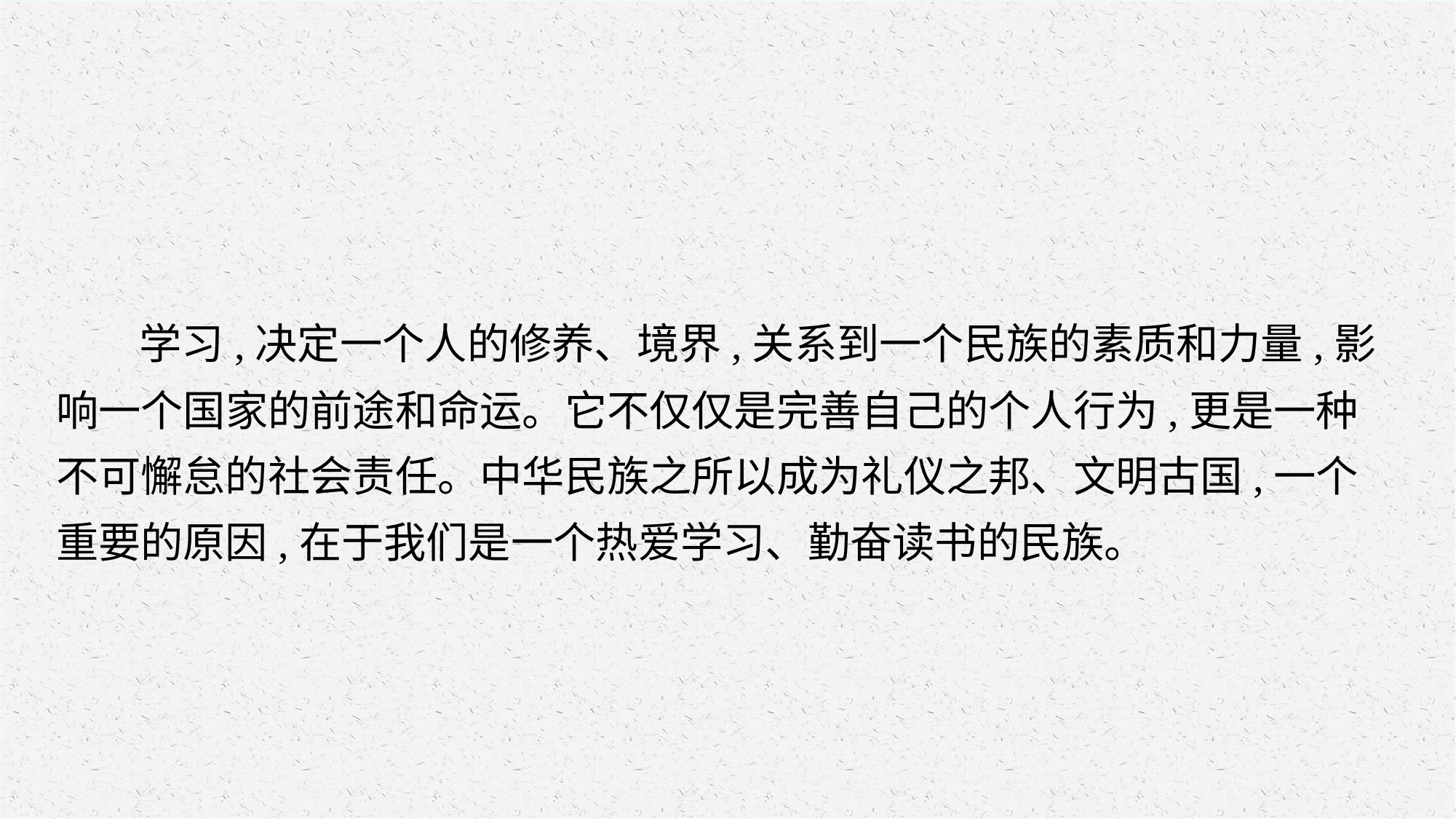

学习,决定一个人的修养、境界,关系到一个民族的素质和力量,影响一个国家的前途和命运。它不仅仅是完善自己的个人行为,更是一种不可懈怠的社会责任。中华民族之所以成为礼仪之邦、文明古国,一个重要的原因,在于我们是一个热爱学习、勤奋读书的民族。